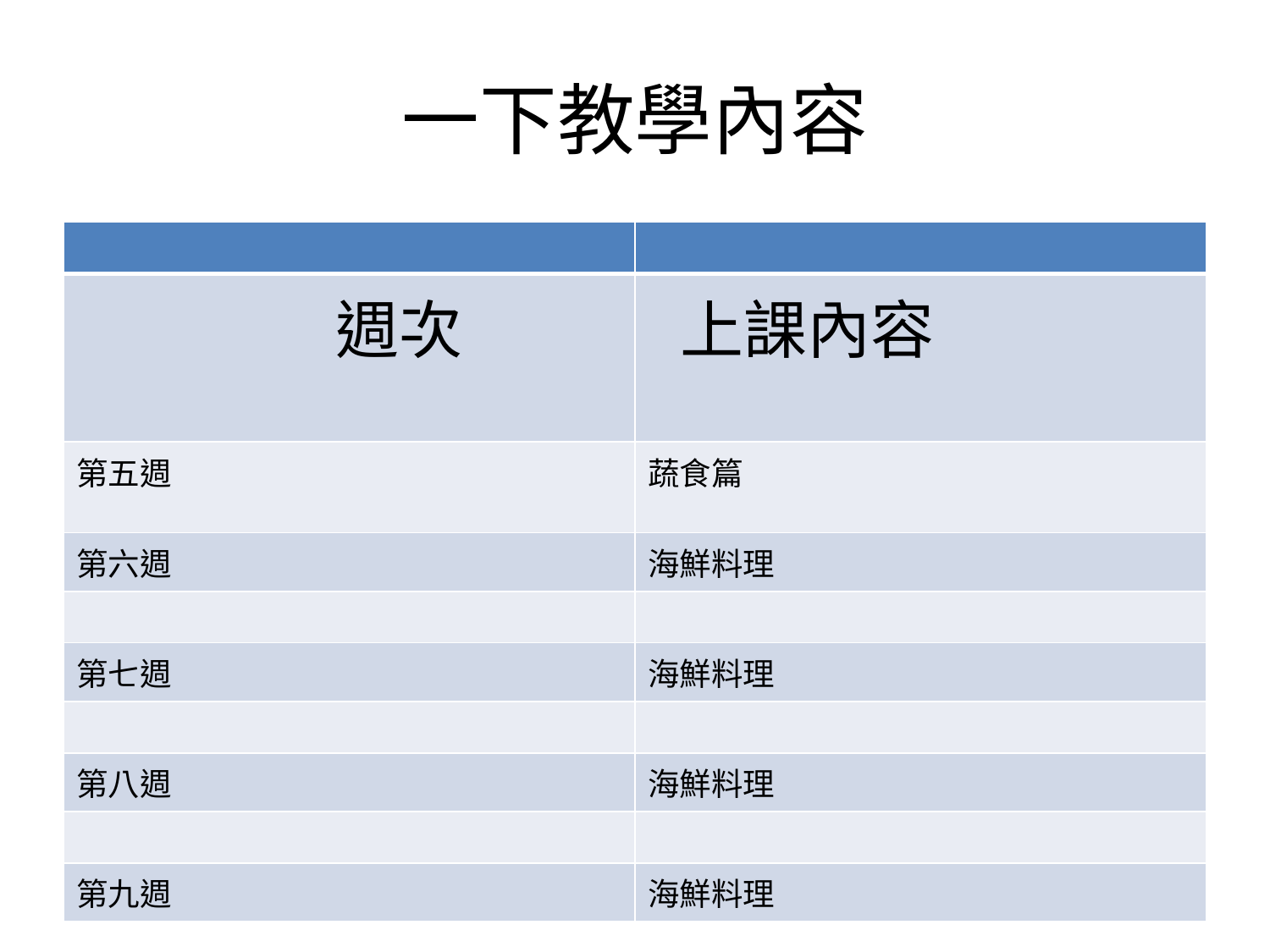

# 一下教學內容
|  |  |
| --- | --- |
| 週次 | 上課內容 |
| 第五週 | 蔬食篇 |
| 第六週 | 海鮮料理 |
|  |  |
| 第七週 | 海鮮料理 |
|  |  |
| 第八週 | 海鮮料理 |
|  |  |
| 第九週 | 海鮮料理 |